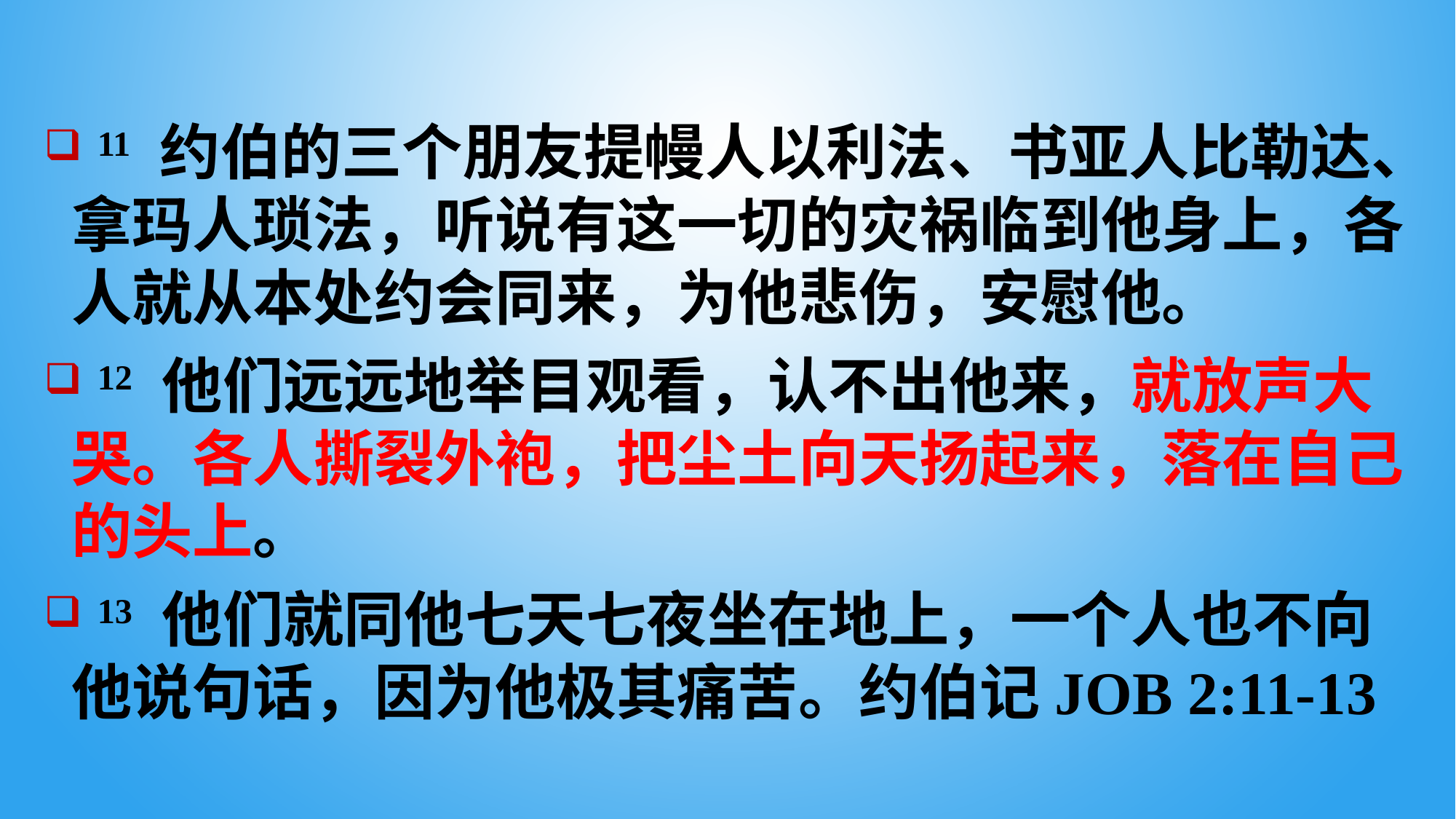

11 约伯的三个朋友提幔人以利法、书亚人比勒达、拿玛人琐法，听说有这一切的灾祸临到他身上，各人就从本处约会同来，为他悲伤，安慰他。
 12 他们远远地举目观看，认不出他来，就放声大哭。各人撕裂外袍，把尘土向天扬起来，落在自己的头上。
 13 他们就同他七天七夜坐在地上，一个人也不向他说句话，因为他极其痛苦。约伯记Job 2:11-13